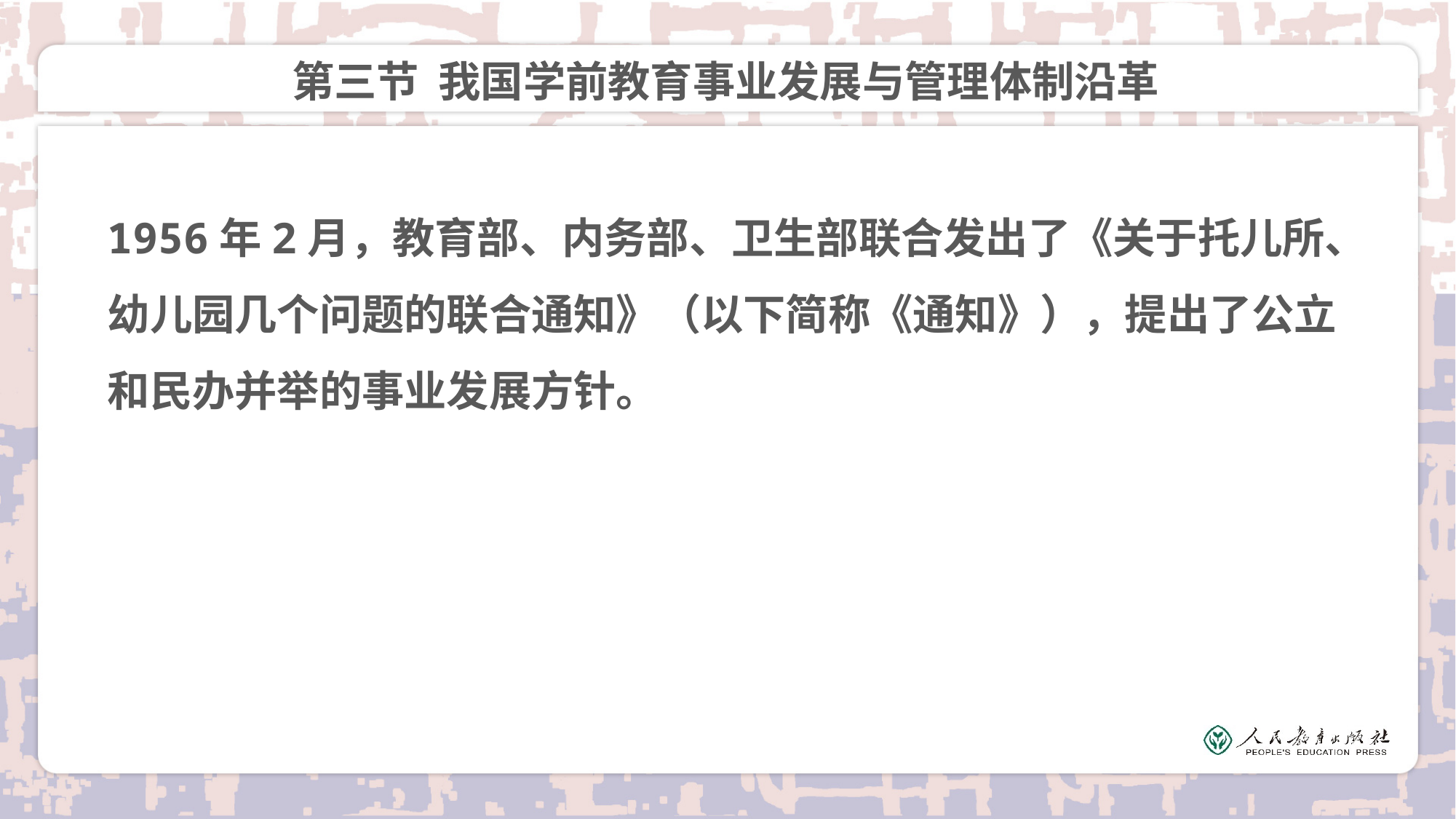

# 第三节  我国学前教育事业发展与管理体制沿革
1956年2月，教育部、内务部、卫生部联合发出了《关于托儿所、幼儿园几个问题的联合通知》（以下简称《通知》），提出了公立和民办并举的事业发展方针。